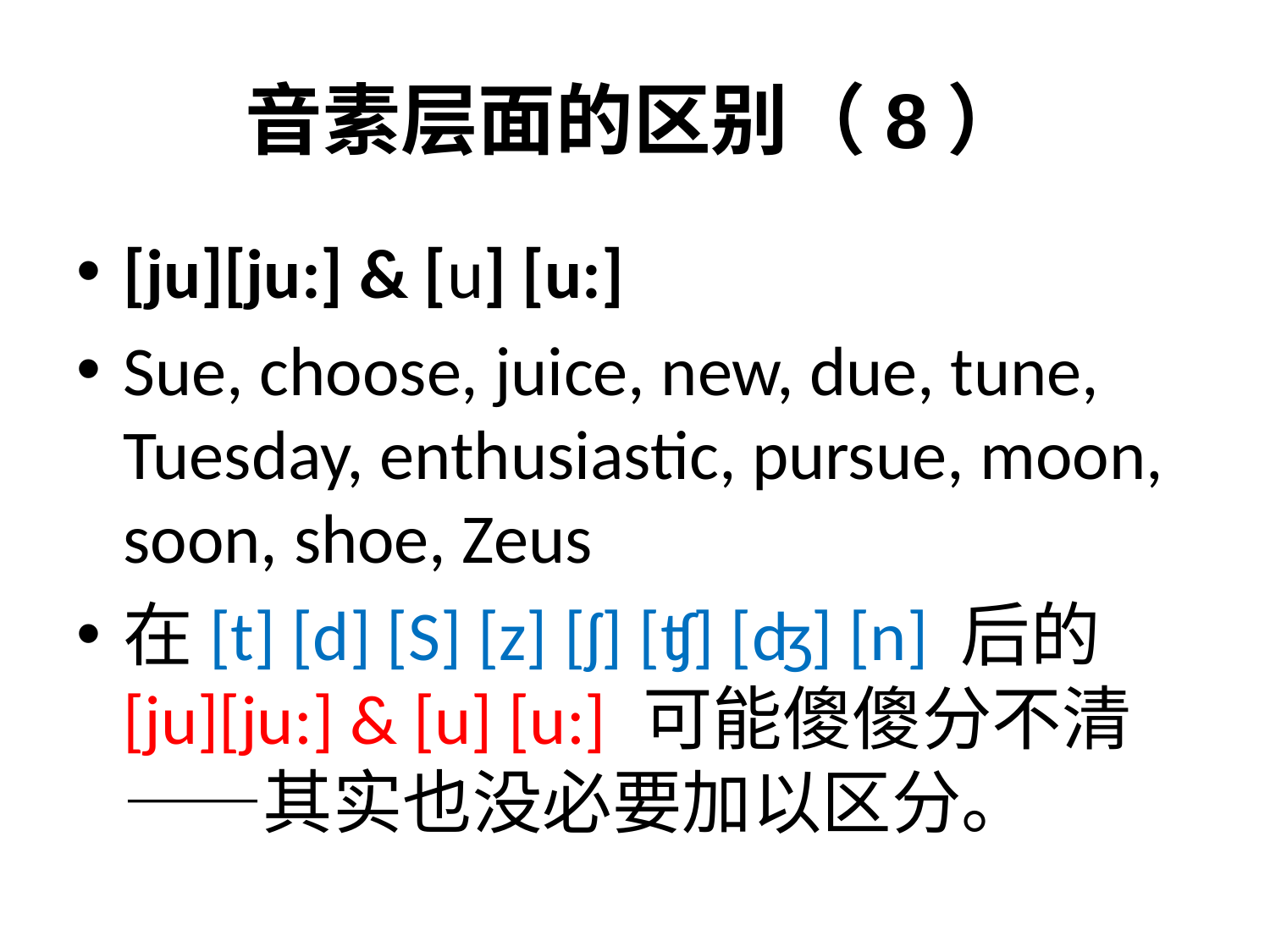

# 音素层面的区别（8）
[ju][ju:] & [u] [u:]
Sue, choose, juice, new, due, tune, Tuesday, enthusiastic, pursue, moon, soon, shoe, Zeus
在[t] [d] [Ѕ] [z] [ʃ] [ʧ] [ʤ] [n] 后的[ju][ju:] & [u] [u:] 可能傻傻分不清——其实也没必要加以区分。